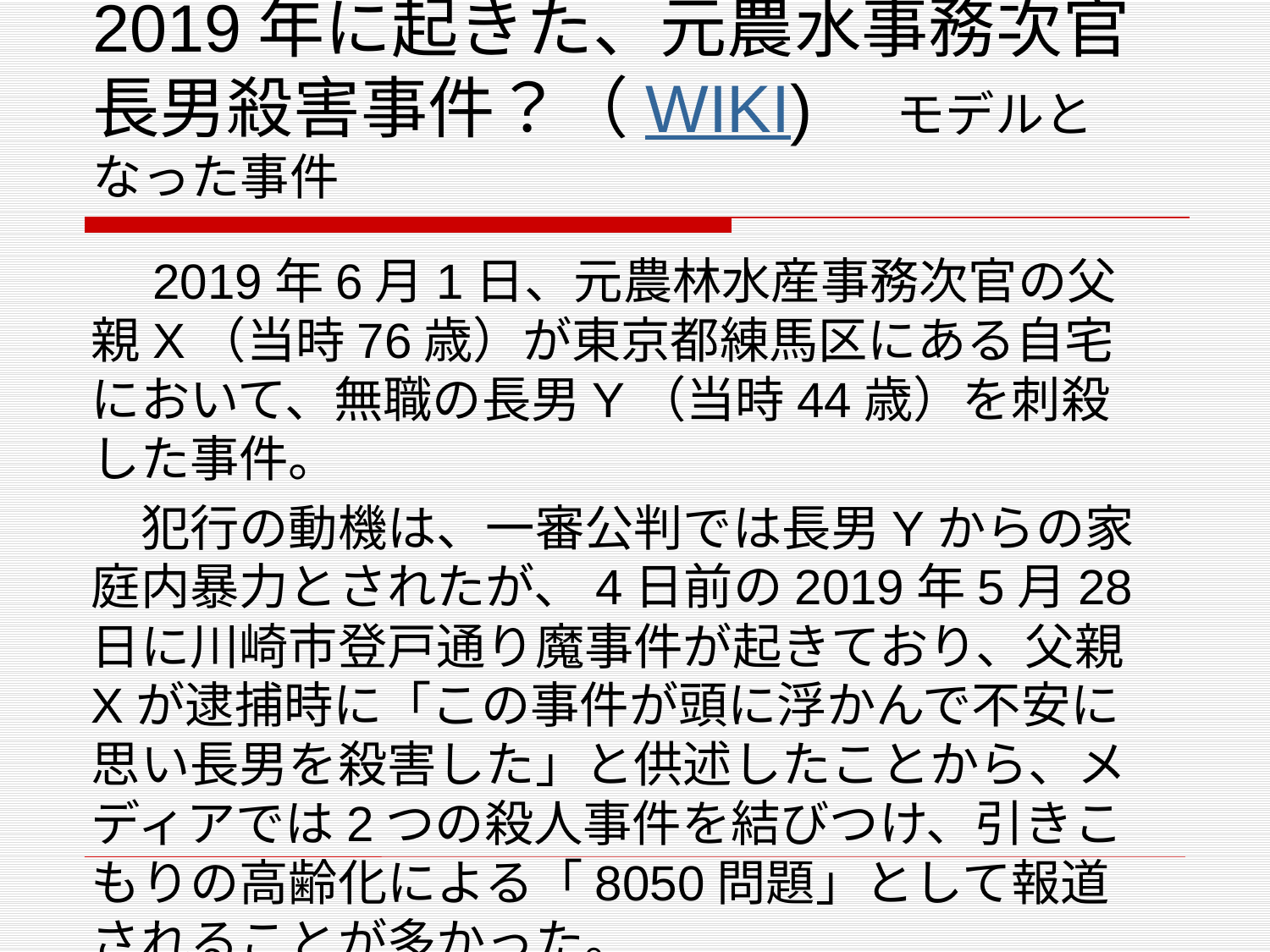

# 2019年に起きた、元農水事務次官長男殺害事件？（WIKI)　モデルとなった事件
　2019年6月1日、元農林水産事務次官の父親X（当時76歳）が東京都練馬区にある自宅において、無職の長男Y（当時44歳）を刺殺した事件。
　犯行の動機は、一審公判では長男Yからの家庭内暴力とされたが、4日前の2019年5月28日に川崎市登戸通り魔事件が起きており、父親Xが逮捕時に「この事件が頭に浮かんで不安に思い長男を殺害した」と供述したことから、メディアでは2つの殺人事件を結びつけ、引きこもりの高齢化による「8050問題」として報道されることが多かった。